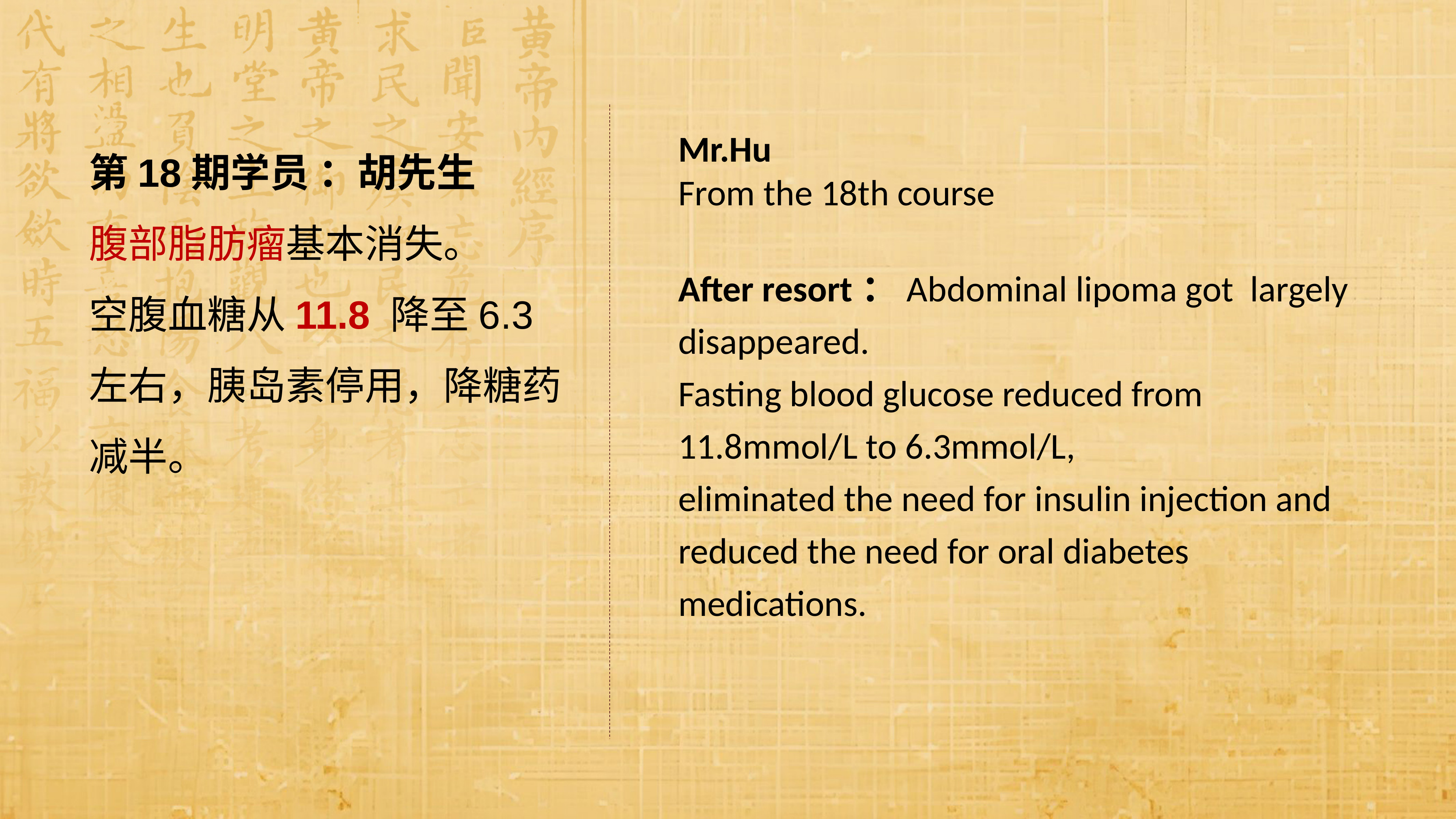

第18期学员 ：胡先生
腹部脂肪瘤基本消失。
空腹血糖从11.8 降至6.3 左右，胰岛素停用，降糖药减半。
Mr.Hu
From the 18th course

After resort：Abdominal lipoma got  largely disappeared.
Fasting blood glucose reduced from 11.8mmol/L to 6.3mmol/L,
eliminated the need for insulin injection and reduced the need for oral diabetes medications.